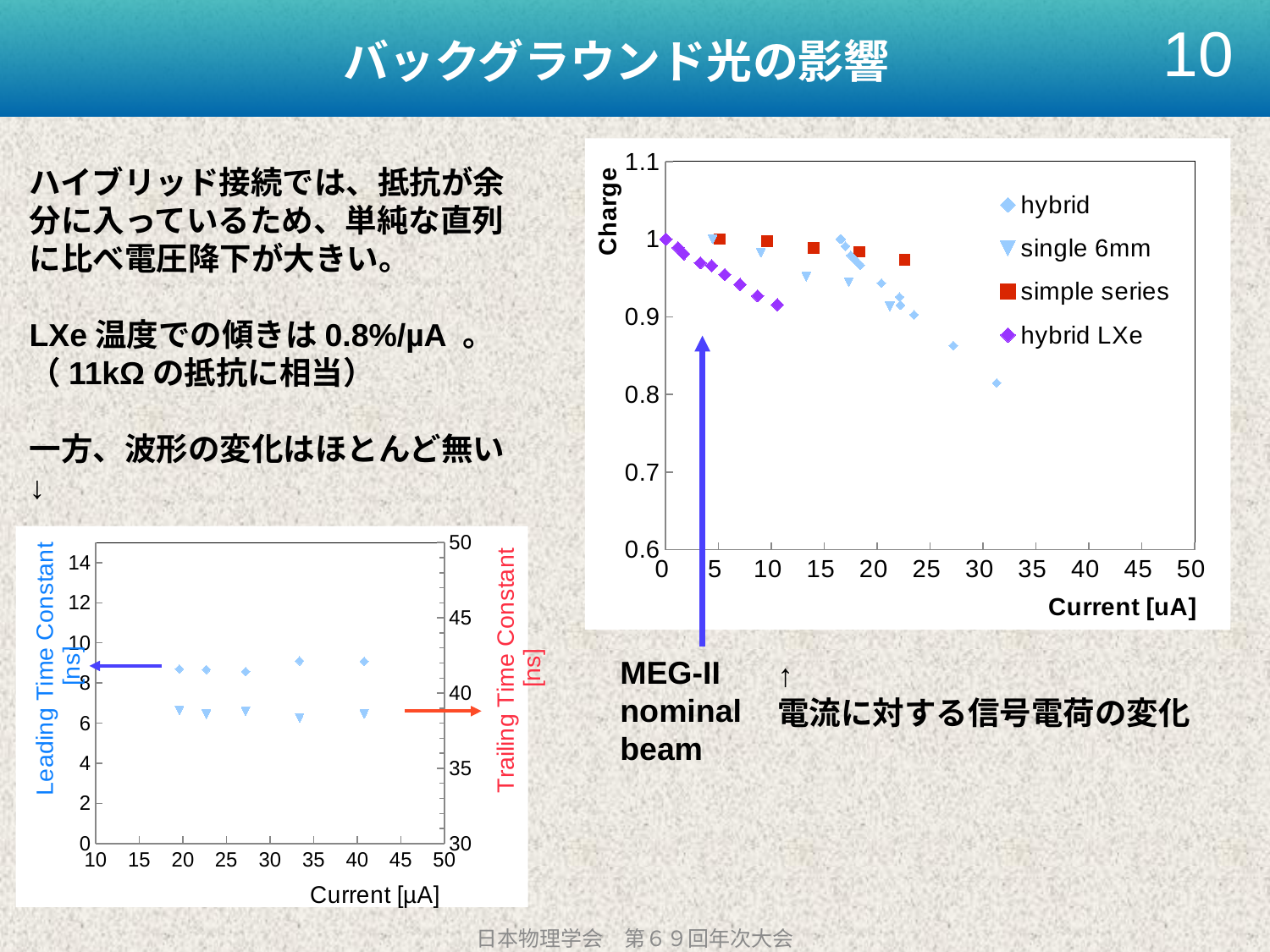

# バックグラウンド光の影響
10

### Chart

| Category | hybrid | single 6mm | simple series | hybrid LXe |
|---|---|---|---|---|
ハイブリッド接続では、抵抗が余分に入っているため、単純な直列に比べ電圧降下が大きい。

LXe温度での傾きは0.8%/µA 。
（11kΩの抵抗に相当）

一方、波形の変化はほとんど無い
↓

### Chart

| Category |  |  |
|---|---|---|
MEG-II
nominal beam
↑
電流に対する信号電荷の変化
日本物理学会　第６９回年次大会